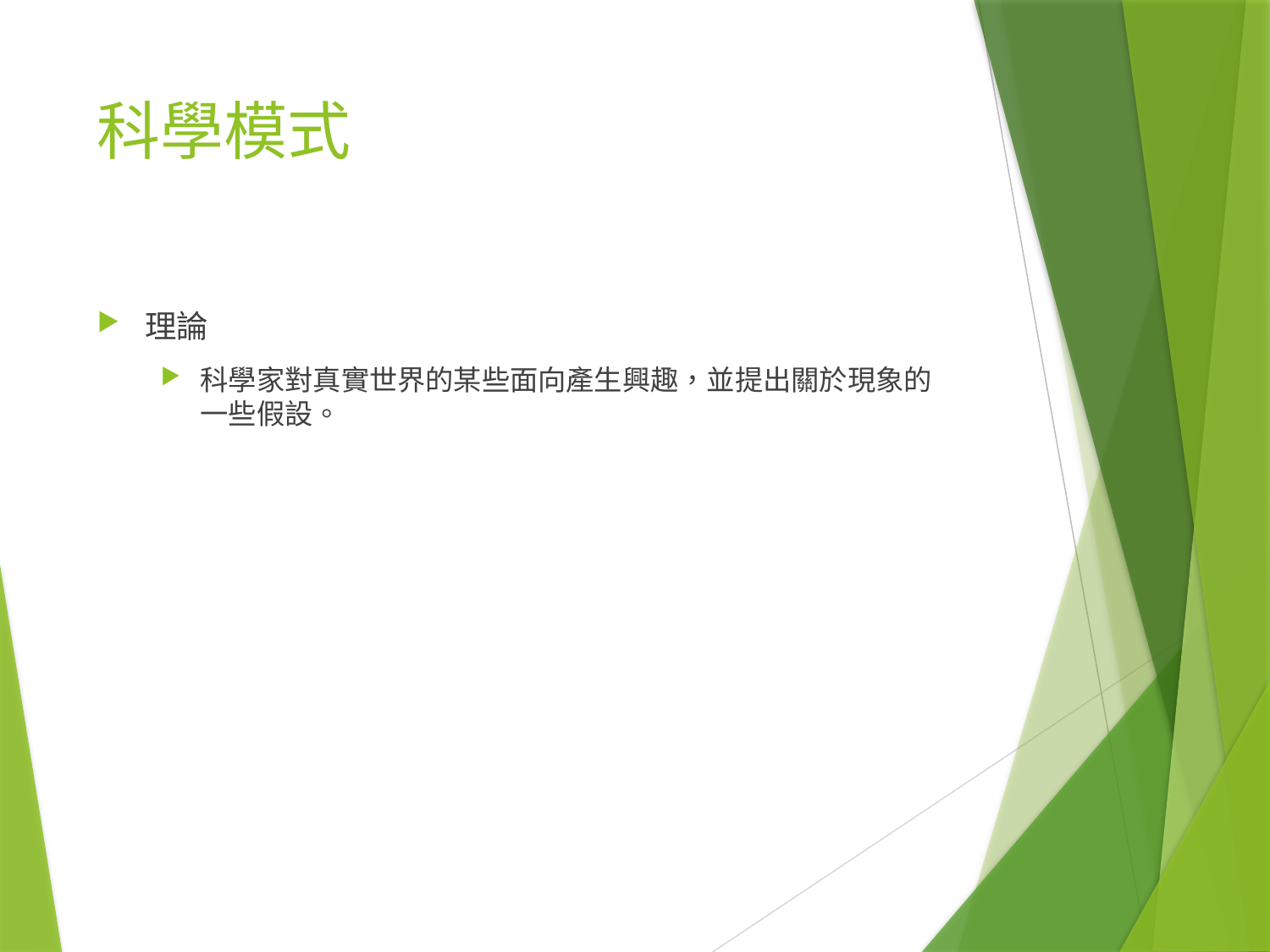

# 科學模式
理論
科學家對真實世界的某些面向產生興趣，並提出關於現象的一些假設。